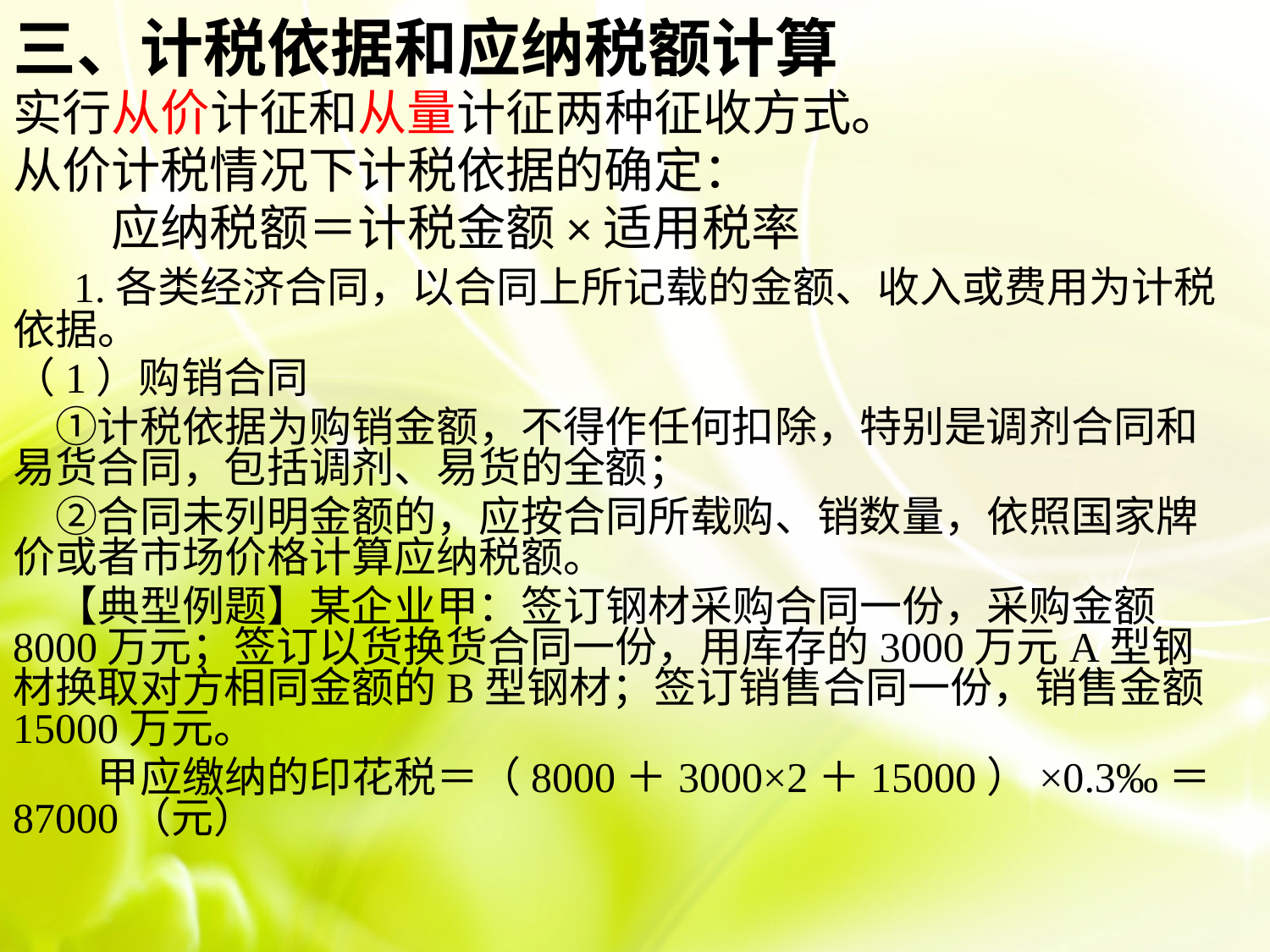

三、计税依据和应纳税额计算
实行从价计征和从量计征两种征收方式。
从价计税情况下计税依据的确定：
　　应纳税额＝计税金额×适用税率
　1.各类经济合同，以合同上所记载的金额、收入或费用为计税依据。
（1）购销合同
　①计税依据为购销金额，不得作任何扣除，特别是调剂合同和易货合同，包括调剂、易货的全额；
　②合同未列明金额的，应按合同所载购、销数量，依照国家牌价或者市场价格计算应纳税额。
　【典型例题】某企业甲：签订钢材采购合同一份，采购金额8000万元；签订以货换货合同一份，用库存的3000万元A型钢材换取对方相同金额的B型钢材；签订销售合同一份，销售金额15000万元。
　　甲应缴纳的印花税＝（8000＋3000×2＋15000）×0.3‰＝87000（元）